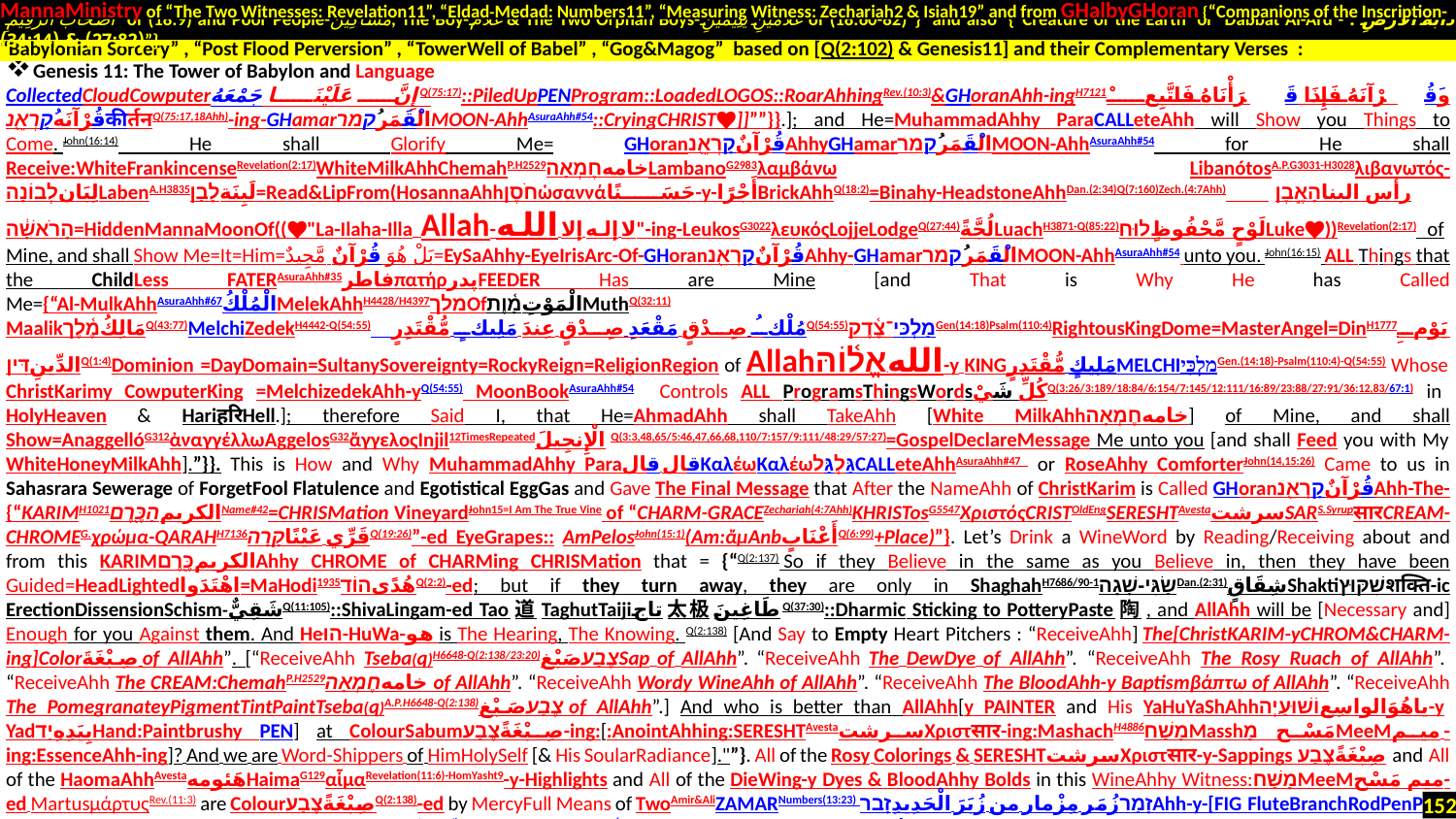

MannaMinistry of “The Two Witnesses: Revelation11”, “Eldad-Medad: Numbers11”, “Measuring Witness: Zechariah2 & Isiah19” and from GHalbyGHoran {“Companions of the Inscription-
 أَصْحَابَ الرَّقِيمِ  of (18:9) and Poor People-مَسَاكِينَ, The Boy-غُلَامُ & The Two Orphan Boys-غُلَامَيْنِ يَتِيمَيْنِ of (18:60-82)”}  and also  {“Creature of the Earth  or  Dabbat Al-Ard - دَابَّةُ الْأَرْضِ : (27:82) & (34:14)”}

Genesis 11: The Tower of Babylon and Language
CollectedCloudCowputerإِنَّ عَلَيْنَا جَمْعَهُQ(75:17)::PiledUpPENProgram::LoadedLOGOS::RoarAhhingRev.(10:3)&GHoranAhh-ingH7121وَقُرْآنَهُ فَإِذَا قَرَأْنَاهُ فَاتَّبِعْ قُرْآنَهُקָרְאֵ֖נकीर्तनQ(75:17,18Ahh)-ing-GHamarالْقَمَرُקמרMOON-AhhAsuraAhh#54::CryingCHRIST♥]]””}}.]; and He=MuhammadAhhy ParaCALLeteAhh will Show you Things to Come. John(16:14) He shall Glorify Me= GHoranقُرْآنٌקָרְאֵ֖נAhhyGHamarالْقَمَرُקמרMOON-AhhAsuraAhh#54 for He shall Receive:WhiteFrankincenseRevelation(2:17)WhiteMilkAhhChemahP.H2529خامهחֶמְאָהLambanoG2983λαμβάνω LibanótosA.P.G3031-H3028λιβανωτός-لِبَانלְבוֹנָהLabenA.H3835لَبِنَةלָבַן=Read&LipFrom(HosannaAhhחֹסֶןὡσαννάحَسَنًا-y-أَجْرًاBrickAhhQ(18:2)=Binahy-HeadstoneAhhDan.(2:34)Q(7:160)Zech.(4:7Ahh) رأس البناהָאֶ֣בֶן הָרֹאשָׁ֔ה=HiddenMannaMoonOf((♥"La-Ilaha-Illa Allah-لا إله إلا الله"-ing-LeukosG3022λευκόςLojjeLodgeQ(27:44)لُجَّةًLuachH3871-Q(85:22)لَوْحٍ مَّحْفُوظٍלוּחLuke♥))Revelation(2:17) of Mine, and shall Show Me=It=Him=بَلْ هُوَ قُرْآنٌ مَّجِيدٌ=EySaAhhy-EyeIrisArc-Of-GHoranقُرْآنٌקָרְאֵ֖נAhhy-GHamarالْقَمَرُקמרMOON-AhhAsuraAhh#54 unto you. John(16:15) ALL Things that the ChildLess FATERAsuraAhh#35فاطرπατήρپدرFEEDER Has are Mine [and That is Why He has Called Me={“Al-MulkAhhAsuraAhh#67الْمُلْكُMelekAhhH4428/H4397מלךOfالْمَوْتِמָ֫וֶתMuthQ(32:11)
Maalikمَالِكُמֶ֫לֶךQ(43:77)MelchiZedekH4442-Q(54:55) مُلْكُ صِدْقٍ مَقْعَدِ صِدْقٍ عِندَ مَلِيكٍ مُّقْتَدِرٍQ(54:55)מַלְכִּי־צֶ֫דֶקGen(14:18)Psalm(110:4)RightousKingDome=MasterAngel=DinH1777يَوْمِ الدِّينِדִּיןQ(1:4)Dominion =DayDomain=SultanySovereignty=RockyReign=ReligionRegion of Allahالله-אֱל֫וֹהַּ-y KINGمَلِيكٍ مُّقْتَدِرٍMELCHIמַלְכִּיGen.(14:18)-Psalm(110:4)-Q(54:55) Whose ChristKarimy CowputerKing =MelchizedekAhh-yQ(54:55) MoonBookAsuraAhh#54  Controls ALL ProgramsThingsWordsكُلِّ شَيْQ(3:26/3:189/18:84/6:154/7:145/12:111/16:89/23:88/27:91/36:12,83/67:1) in HolyHeaven & HariहरिHell.]; therefore Said I, that He=AhmadAhh shall TakeAhh [White MilkAhhخامهחֶמְאָה] of Mine, and shall Show=AnaggellóG312ἀναγγέλλωAggelosG32ἄγγελοςInjil12TimesRepeatedالْإِنجِيلَ Q(3:3,48,65/5:46,47,66,68,110/7:157/9:111/48:29/57:27)=GospelDeclareMessage Me unto you [and shall Feed you with My WhiteHoneyMilkAhh].”}}. This is How and Why MuhammadAhhy Paraقال قالΚαλέωΚαλέωגַּלְגַּלCALLeteAhhAsuraAhh#47  or RoseAhhy ComforterJohn(14,15:26) Came to us in Sahasrara Sewerage of ForgetFool Flatulence and Egotistical EggGas and Gave The Final Message that After the NameAhh of ChristKarim is Called GHoranقُرْآنٌקָרְאֵ֖נAhh-The-{“KARIMH1021الکریمהַכֶּ֖רֶםName#42=CHRISMation VineyardJohn15=I Am The True Vine of “CHARM-GRACEZechariah(4:7Ahh)KHRISTosG5547ΧριστόςCRISTOldEngSERESHTAvestaسرشتSARS.SyrupसारCREAM-CHROMEG.χρώμα-QARAHH7136قَرِّي عَيْنًاקָרָהQ(19:26)”-ed EyeGrapes:: AmPelosJohn(15:1)(Am:ἄμAnbأَعْنَابٍQ(6:99)+Place)”}. Let’s Drink a WineWord by Reading/Receiving about and from this KARIMالکریمכֶּ֖רֶםAhhy CHROME of CHARMing CHRISMation that = {“Q(2:137) So if they Believe in the same as you Believe in, then they have been Guided=HeadLightedاهْتَدَوا=MaHodi1935هُدًىהוֹדQ(2:2)-ed; but if they turn away, they are only in ShaghahH7686/90-1שַׂגִּי-שָׁגָהDan.(2:31)شِقَاقٍShaktiשִׁקּוּץशक्ति-ic ErectionDissensionSchism-شَقِيٌّQ(11:105)::ShivaLingam-ed Tao道TaghutTaijiتاج太极طَاغِينَQ(37:30)::Dharmic Sticking to PotteryPaste陶, and AllAhh will be [Necessary and] Enough for you Against them. And Heהוּ-HuWa-هو is The Hearing, The Knowing. Q(2:138) [And Say to Empty Heart Pitchers : “ReceiveAhh] The[ChristKARIM-yCHROM&CHARM-ing]Colorصِبْغَةَ of AllAhh”. [“ReceiveAhh Tseba(q)H6648-Q(2:138/23:20)צֶבַעصَبْغSap of AllAhh”. “ReceiveAhh The DewDye of AllAhh”. “ReceiveAhh The Rosy Ruach of AllAhh”. “ReceiveAhh The CREAM:ChemahP.H2529خامهחֶמְאָה of AllAhh”. “ReceiveAhh Wordy WineAhh of AllAhh”. “ReceiveAhh The BloodAhh-y Baptismβάπτω of AllAhh”. “ReceiveAhh The PomegranateyPigmentTintPaintTseba(q)A.P.H6648-Q(2:138)צֶבַעصَبْغ of AllAhh”.] And who is better than AllAhh[y PAINTER and His YaHuYaShAhhیاهُوَالواسِعוֹשׁוּעַ.יְה-y YadبِيَدِهِיַדHand:Paintbrushy PEN] at ColourSabumصِبْغَةًצֶבַע-ing:[:AnointAhhing:SERESHTAvestaسرشتΧριστसार-ing:MashachH4886מָשַׁחMasshمَسْح מָMeeMمیم -ing:EssenceAhh-ing]? And we are Word-Shippers of HimHolySelf [& His SoularRadiance]."”}. All of the Rosy Colorings & SERESHTسرشتΧριστसार-y-Sappings صِبْغَةًצֶבַע and All of the HaomaAhhAvestaهَئومهHaimaG129αἷμαRevelation(11:6)-HomYasht9-y-Highlights and All of the DieWing-y Dyes & BloodAhhy Bolds in this WineAhhy Witness:מָשַׁחMeeMمیم مَسْح-ed MartusμάρτυςRev.(11:3) are ColourصِبْغَةًצֶבַעQ(2:138)-ed by MercyFull Means of TwoAmir&AliZAMARNumbers(13:23) זָמַרزُمَر مِزْمار من زُبَرَ الْحَدِيدِזָברAhh-y-[FIG FluteBranchRodPenPipe PlummetUnitPoleCatheterConduitsEMotNum.(13:23)متّهמוֹטTsemachA.H6780شَامِخَاتٍצֶ֫מַחZech(3:8/6:12)-Q(77:27)BadilA.H913بدیلבְּדִילZech.(4:10)-Gen.(2:12)-Alchemized&ChangedAshesInToGoldenOlive-Q(18:81/18:27)
SabilH7641שִׁבֳּלִיםسبیلZech.(4:12)SondageP.Fren.سوندTsanterothA.H6804צַנְתְּרוֹתقَثْطَرَةُZech.(4:12)MatstsebahH4676منصوبמַצֵּבָהIsai(19:19)DELAYingKeyMensaatH5378Q(34:14)מנשאעתمِنْسَأَةKleisRev.(9:1) κλείςكليد.مِقْلَدGHalamosG2563ΚάλαμοςقَلَمِQ(68:1)Rev.(11:1) that are Dipped in a (Pomegranatey PeymanehBellP.H6472پیمانهפַּעֲמֹן of RoseAhhy RomanceרִמּוֹןالرُّمَّانَQ(6:99))Numbers(13:23).
“Babylonian Sorcery” , “Post Flood Perversion” , “TowerWell of Babel” , “Gog&Magog”  based on [Q(2:102) & Genesis11] and their Complementary Verses  :
152